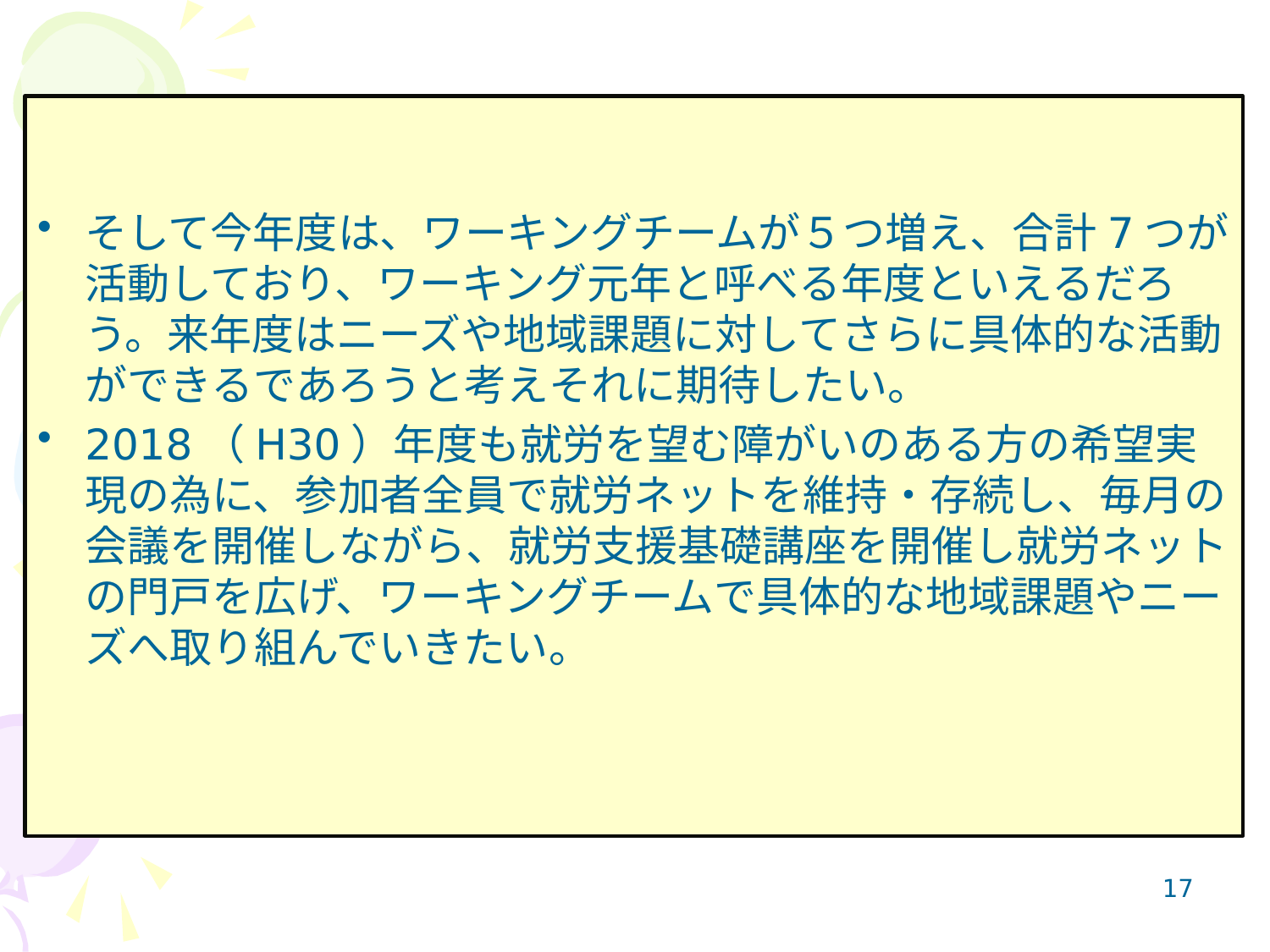

そして今年度は、ワーキングチームが５つ増え、合計7つが活動しており、ワーキング元年と呼べる年度といえるだろう。来年度はニーズや地域課題に対してさらに具体的な活動ができるであろうと考えそれに期待したい。
2018（H30）年度も就労を望む障がいのある方の希望実現の為に、参加者全員で就労ネットを維持・存続し、毎月の会議を開催しながら、就労支援基礎講座を開催し就労ネットの門戸を広げ、ワーキングチームで具体的な地域課題やニーズへ取り組んでいきたい。

17